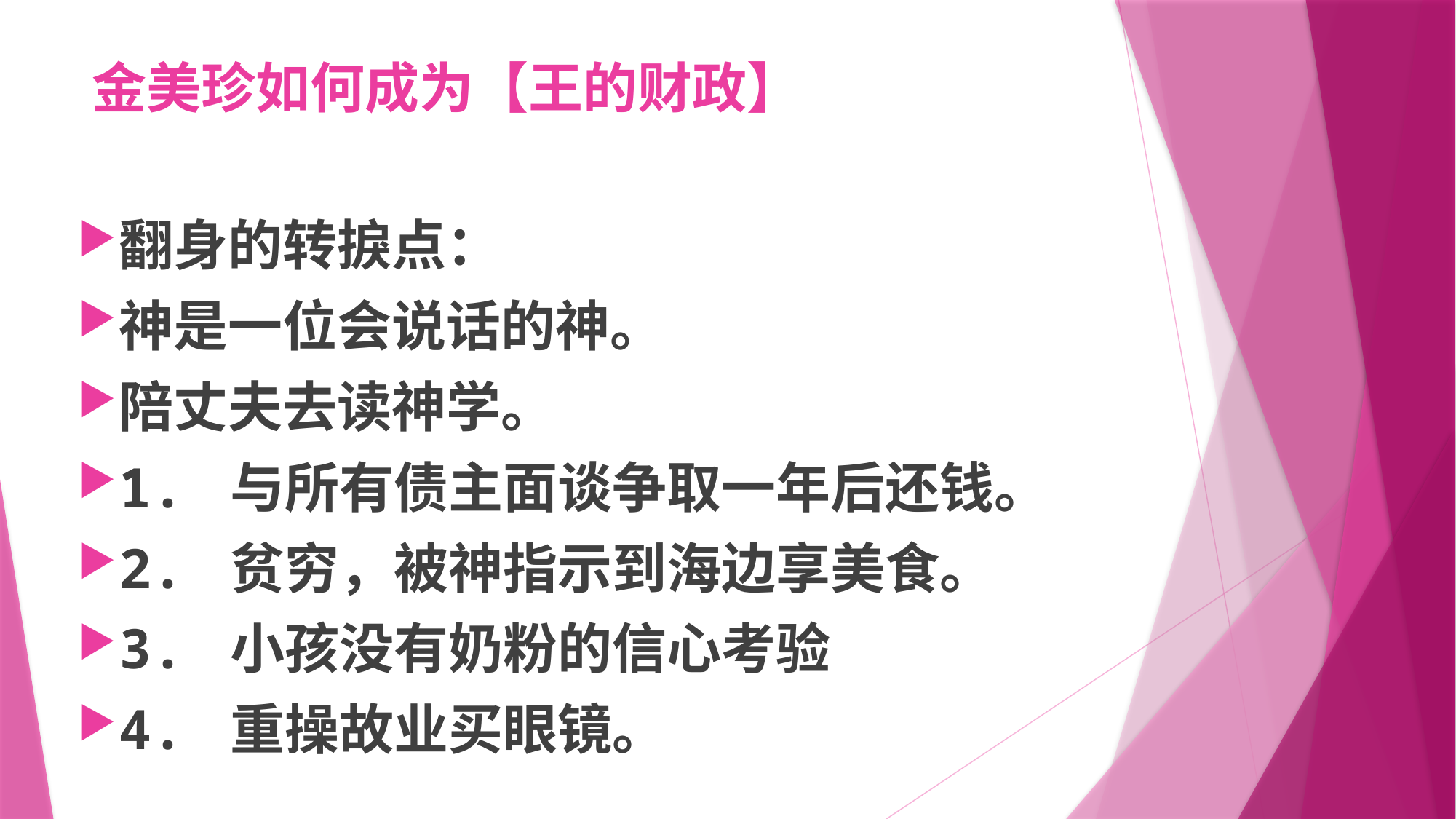

# 金美珍如何成为【王的财政】
翻身的转捩点：
神是一位会说话的神。
陪丈夫去读神学。
1. 与所有债主面谈争取一年后还钱。
2. 贫穷，被神指示到海边享美食。
3. 小孩没有奶粉的信心考验
4. 重操故业买眼镜。